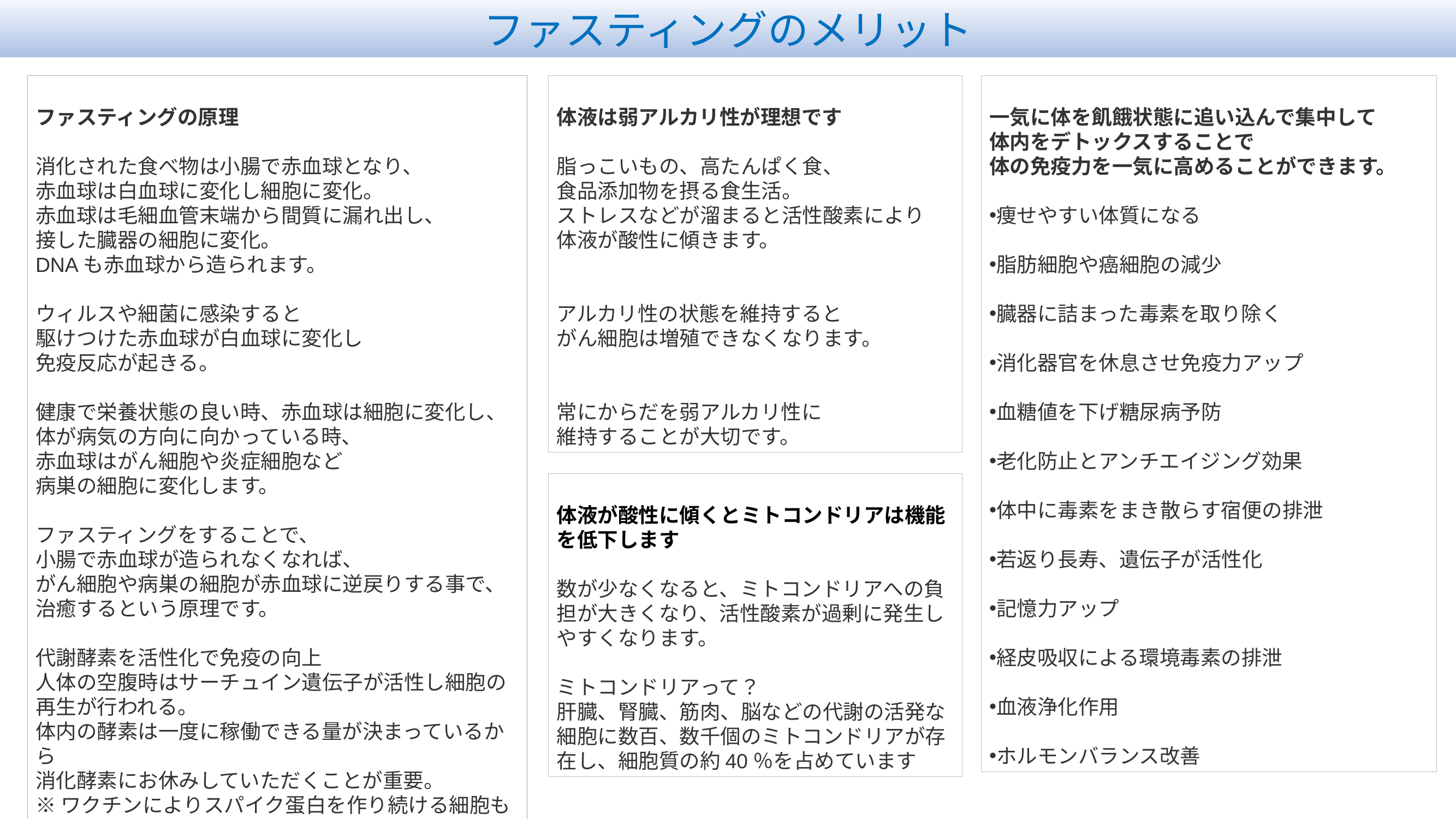

ファスティングのメリット

ファスティングの原理

消化された食べ物は小腸で赤血球となり、
赤血球は白血球に変化し細胞に変化。
赤血球は毛細血管末端から間質に漏れ出し、
接した臓器の細胞に変化。
DNAも赤血球から造られます。

ウィルスや細菌に感染すると
駆けつけた赤血球が白血球に変化し
免疫反応が起きる。

健康で栄養状態の良い時、赤血球は細胞に変化し、
体が病気の方向に向かっている時、
赤血球はがん細胞や炎症細胞など
病巣の細胞に変化します。
ファスティングをすることで、
小腸で赤血球が造られなくなれば、
がん細胞や病巣の細胞が赤血球に逆戻りする事で、
治癒するという原理です。

代謝酵素を活性化で免疫の向上
人体の空腹時はサーチュイン遺伝子が活性し細胞の再生が行われる。
体内の酵素は一度に稼働できる量が決まっているから
消化酵素にお休みしていただくことが重要。
※ワクチンによりスパイク蛋白を作り続ける細胞も
節食により赤血球に逆戻りします。

体液は弱アルカリ性が理想です
脂っこいもの、高たんぱく食、
食品添加物を摂る食生活。
ストレスなどが溜まると活性酸素により
体液が酸性に傾きます。

アルカリ性の状態を維持すると
がん細胞は増殖できなくなります。

常にからだを弱アルカリ性に
維持することが大切です。

一気に体を飢餓状態に追い込んで集中して
体内をデトックスすることで
体の免疫力を一気に高めることができます。

痩せやすい体質になる
脂肪細胞や癌細胞の減少
臓器に詰まった毒素を取り除く
消化器官を休息させ免疫力アップ
血糖値を下げ糖尿病予防
老化防止とアンチエイジング効果
体中に毒素をまき散らす宿便の排泄
若返り長寿、遺伝子が活性化
記憶力アップ
経皮吸収による環境毒素の排泄
血液浄化作用
ホルモンバランス改善

体液が酸性に傾くとミトコンドリアは機能を低下します

数が少なくなると、ミトコンドリアへの負担が大きくなり、活性酸素が過剰に発生しやすくなります。

ミトコンドリアって？
肝臓、腎臓、筋肉、脳などの代謝の活発な細胞に数百、数千個のミトコンドリアが存在し、細胞質の約40％を占めています